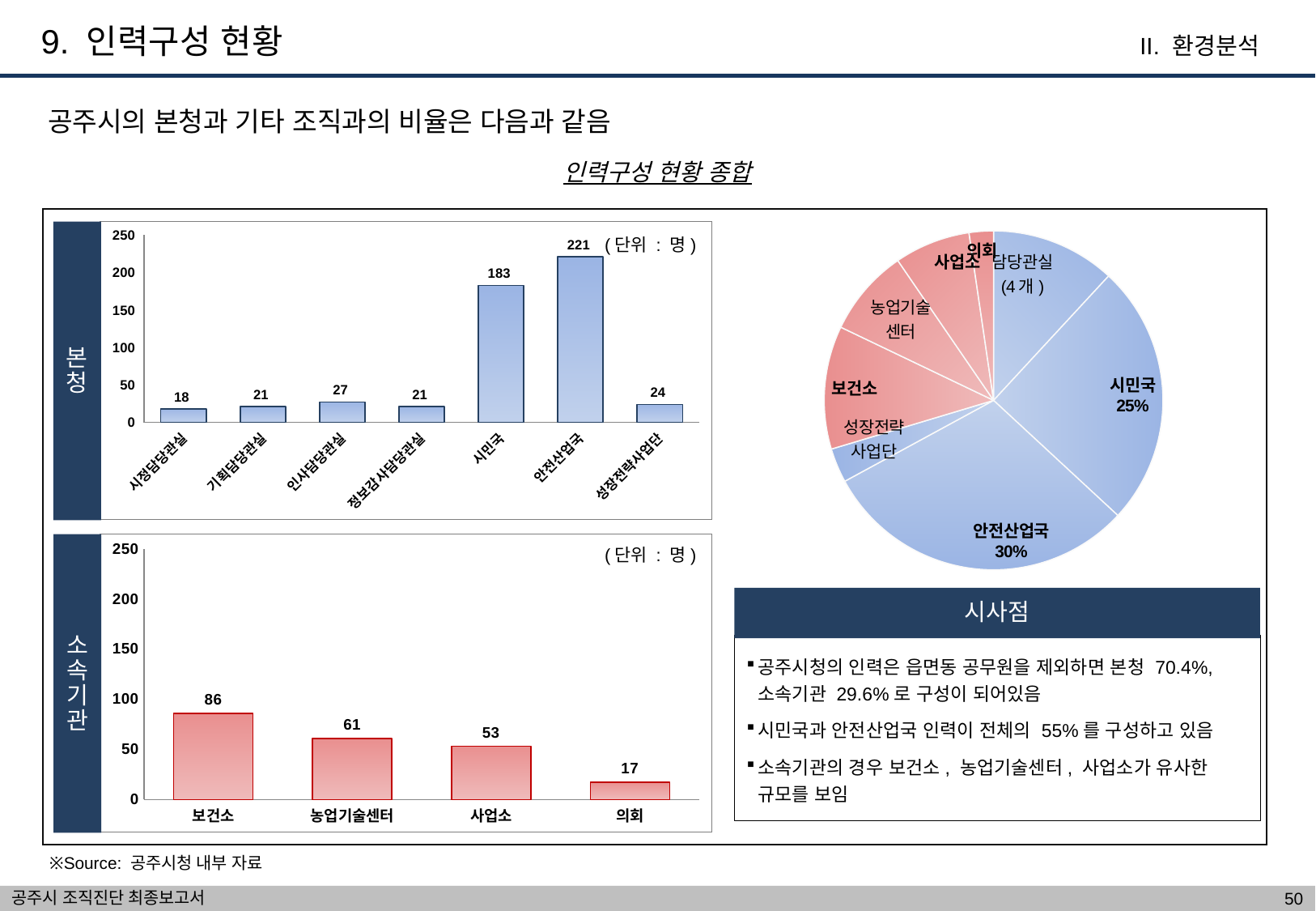

9. 인력구성 현황
II. 환경분석
공주시의 본청과 기타 조직과의 비율은 다음과 같음
인력구성 현황 종합

본청

### Chart

| Category | 현원 |
|---|---|
| 시정담당관실 | 18.0 |
| 기획담당관실 | 21.0 |
| 인사담당관실 | 27.0 |
| 정보감사담당관실 | 21.0 |
| 시민국 | 183.0 |
| 안전산업국 | 221.0 |
| 성장전략사업단 | 24.0 |

### Chart

| Category | 현원 |
|---|---|
| 담당관실(4개) | 87.0 |
| 시민국 | 183.0 |
| 안전산업국 | 221.0 |
| 성장전략사업단 | 24.0 |
| 보건소 | 86.0 |
| 농업기술센터 | 61.0 |
| 사업소 | 53.0 |
| 의회 | 17.0 |
(단위 : 명)
소속기관

### Chart

| Category | 현원 |
|---|---|
| 보건소 | 86.0 |
| 농업기술센터 | 61.0 |
| 사업소 | 53.0 |
| 의회 | 17.0 |
(단위 : 명)
시사점
공주시청의 인력은 읍면동 공무원을 제외하면 본청 70.4%, 소속기관 29.6%로 구성이 되어있음
시민국과 안전산업국 인력이 전체의 55%를 구성하고 있음
소속기관의 경우 보건소, 농업기술센터, 사업소가 유사한 규모를 보임
※ Source: 공주시청 내부 자료